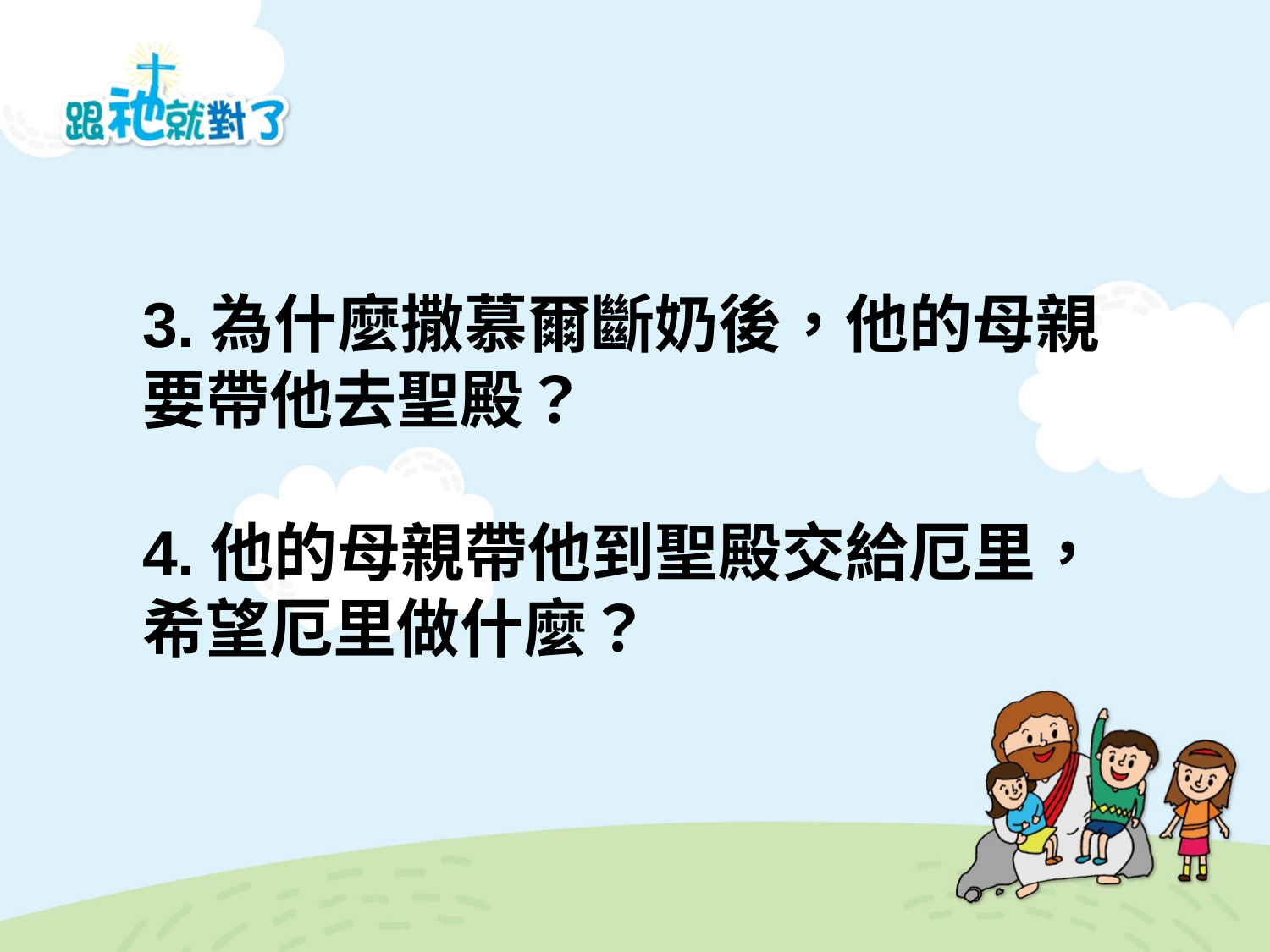

3.為什麼撒慕爾斷奶後，他的母親要帶他去聖殿？

4.他的母親帶他到聖殿交給厄里，希望厄里做什麼？